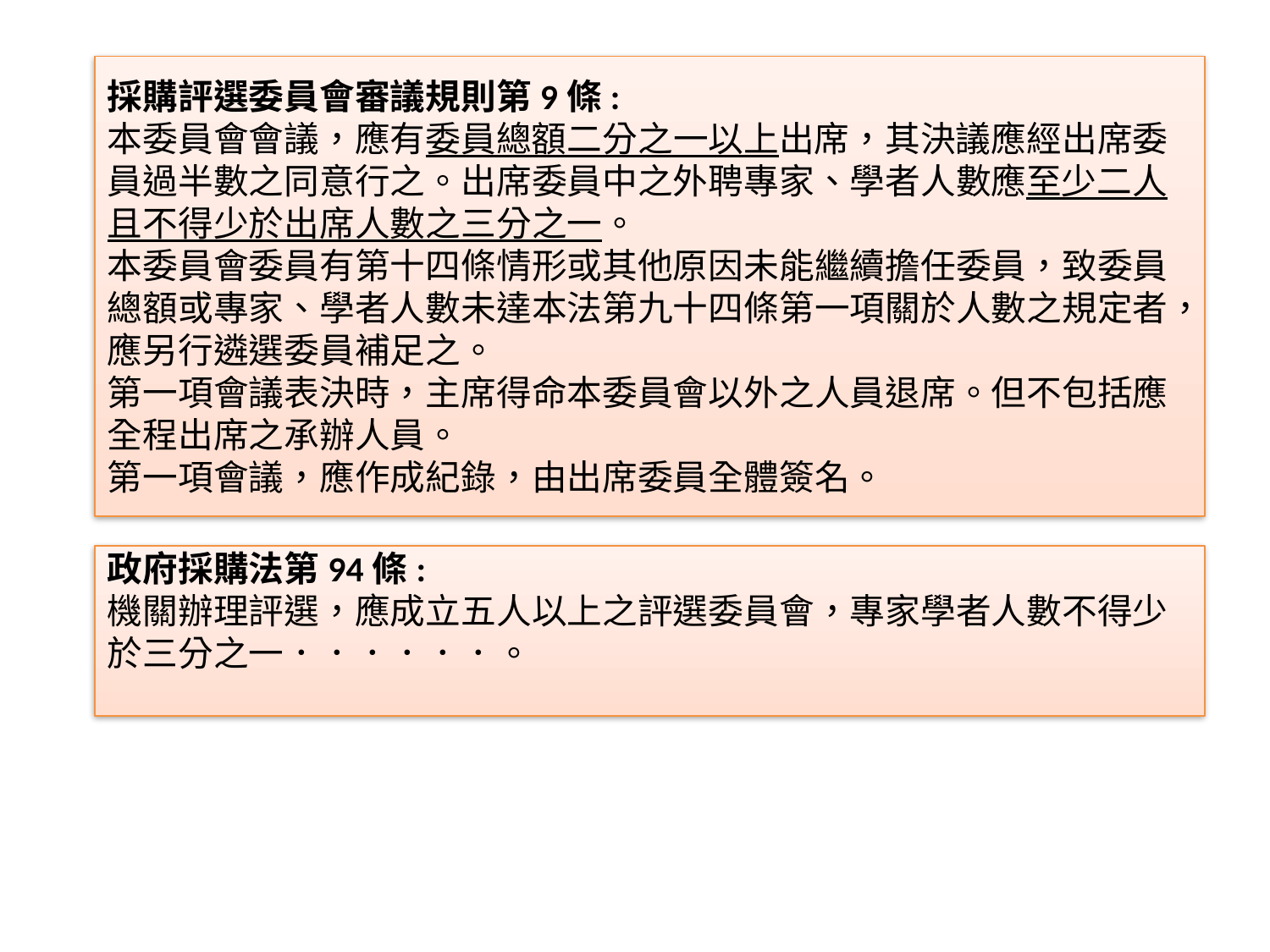

採購評選委員會審議規則第9條:
本委員會會議，應有委員總額二分之一以上出席，其決議應經出席委員過半數之同意行之。出席委員中之外聘專家、學者人數應至少二人且不得少於出席人數之三分之一。
本委員會委員有第十四條情形或其他原因未能繼續擔任委員，致委員總額或專家、學者人數未達本法第九十四條第一項關於人數之規定者，應另行遴選委員補足之。
第一項會議表決時，主席得命本委員會以外之人員退席。但不包括應全程出席之承辦人員。
第一項會議，應作成紀錄，由出席委員全體簽名。
政府採購法第94條:
機關辦理評選，應成立五人以上之評選委員會，專家學者人數不得少於三分之一．．．．．．。